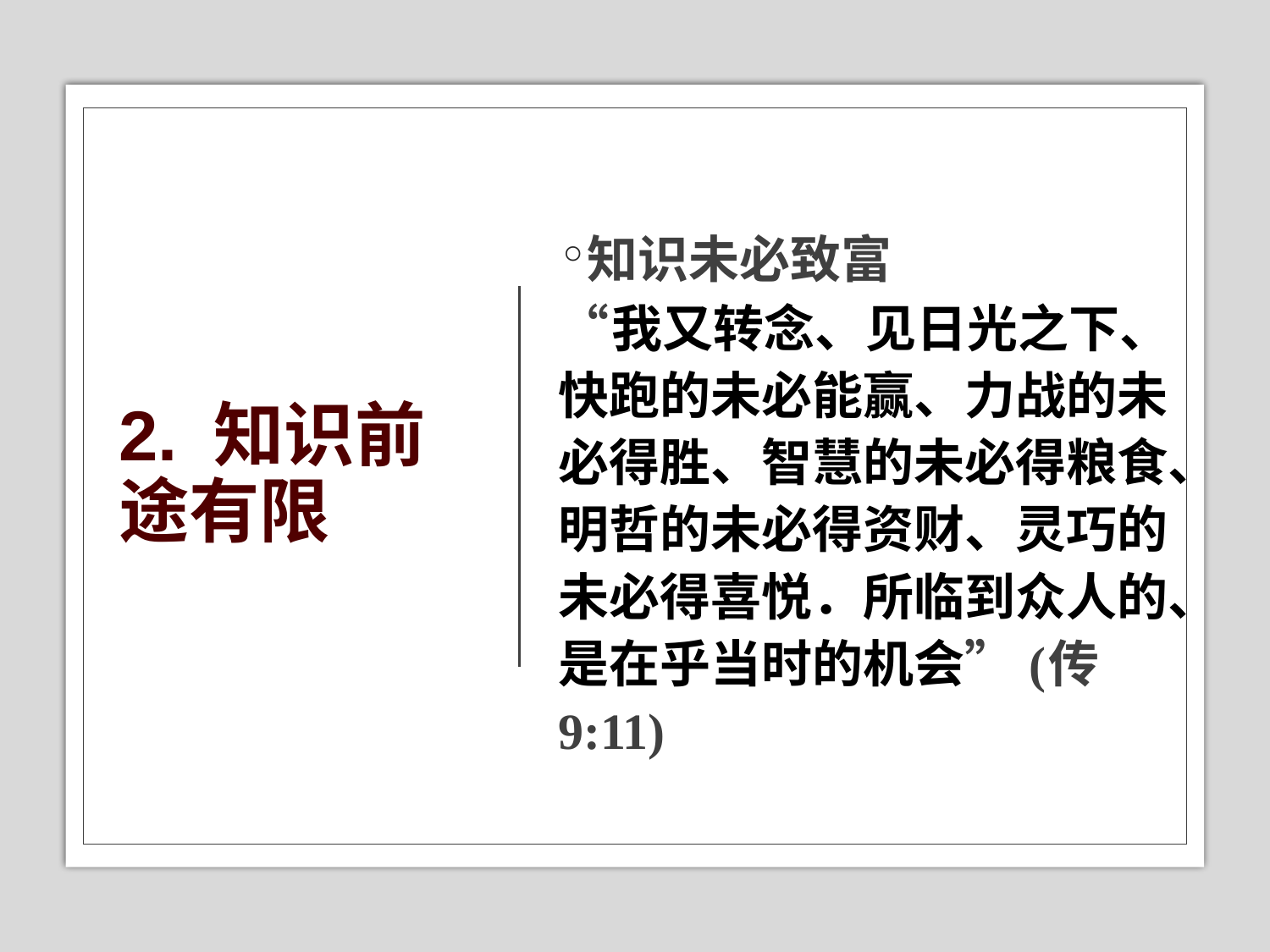

# 2. 知识前途有限
 知识未必致富
“我又转念、见日光之下、快跑的未必能赢、力战的未必得胜、智慧的未必得粮食、明哲的未必得资财、灵巧的未必得喜悦．所临到众人的、是在乎当时的机会” (传 9:11)